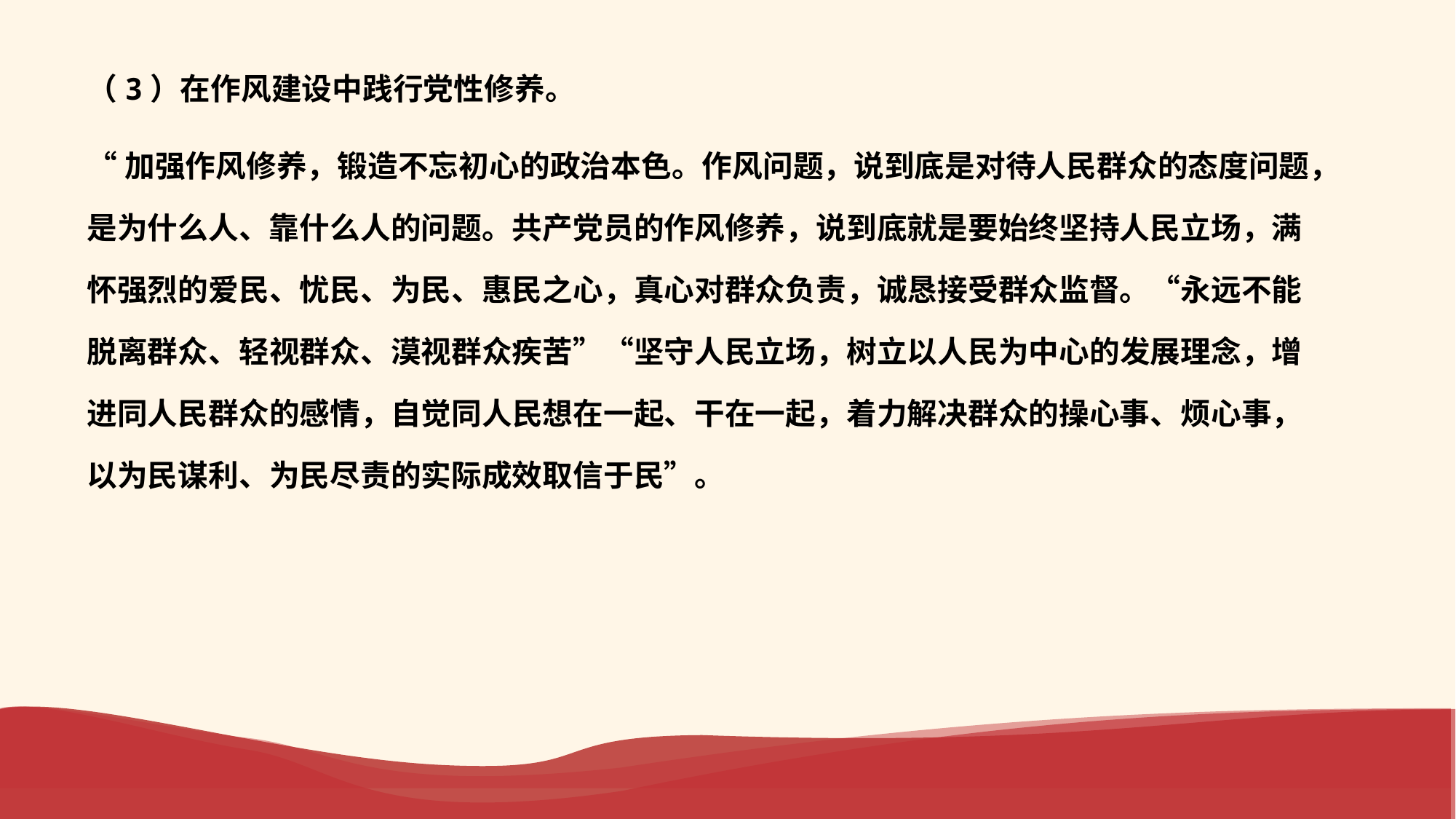

（3）在作风建设中践行党性修养。
“加强作风修养，锻造不忘初心的政治本色。作风问题，说到底是对待人民群众的态度问题，是为什么人、靠什么人的问题。共产党员的作风修养，说到底就是要始终坚持人民立场，满怀强烈的爱民、忧民、为民、惠民之心，真心对群众负责，诚恳接受群众监督。“永远不能脱离群众、轻视群众、漠视群众疾苦”“坚守人民立场，树立以人民为中心的发展理念，增进同人民群众的感情，自觉同人民想在一起、干在一起，着力解决群众的操心事、烦心事，以为民谋利、为民尽责的实际成效取信于民”。